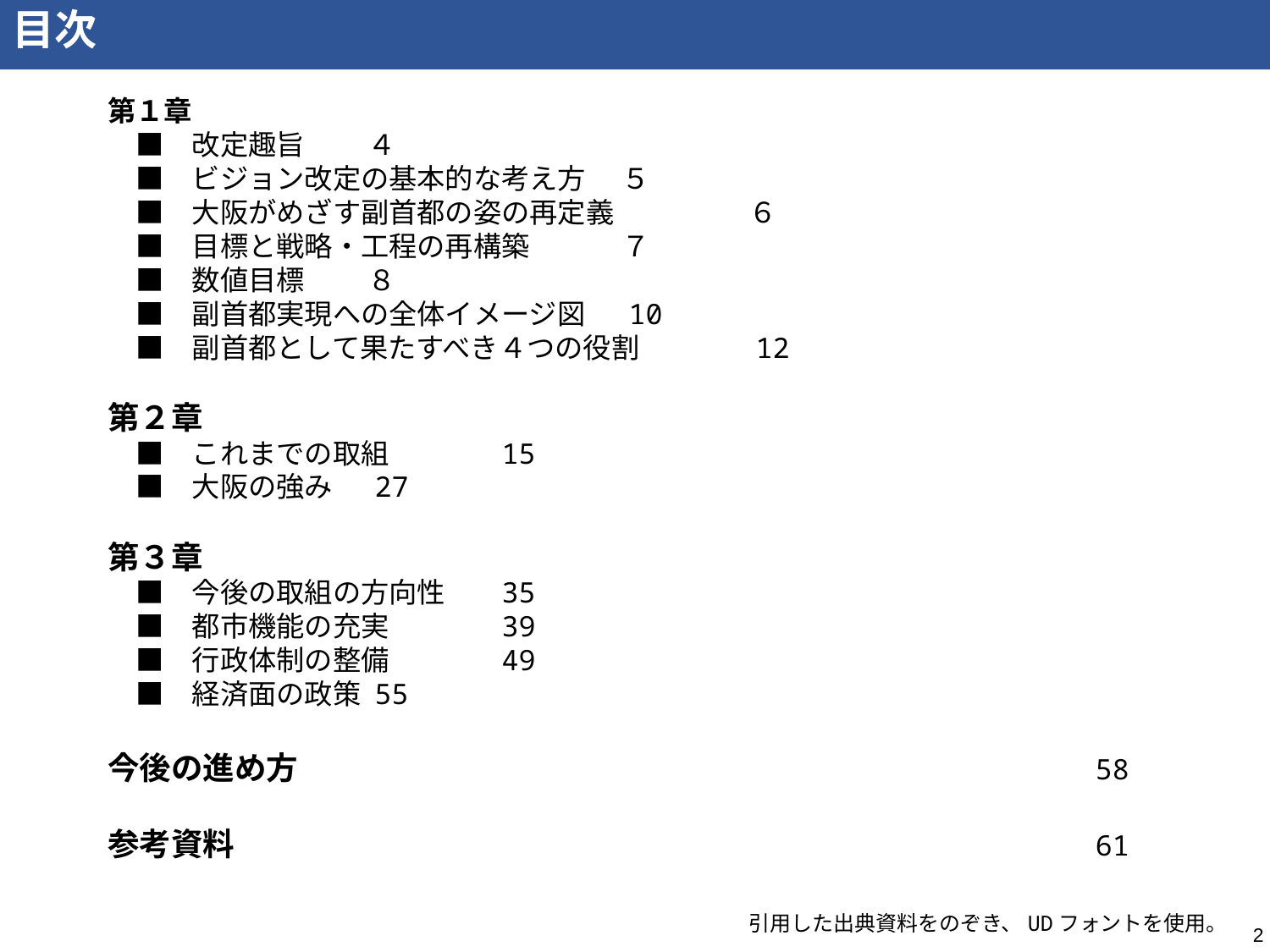

目次
第１章
　■　改定趣旨	 ４
　■　ビジョン改定の基本的な考え方 	 ５
　■　大阪がめざす副首都の姿の再定義 	 ６
　■　目標と戦略・工程の再構築	 ７
　■　数値目標	 ８
　■　副首都実現への全体イメージ図	 10
　■　副首都として果たすべき４つの役割	 12

第２章
　■　これまでの取組	 15
　■　大阪の強み	 27

第３章
　■　今後の取組の方向性	 35
　■　都市機能の充実	 39
　■　行政体制の整備	 49
　■　経済面の政策	 55

今後の進め方	 58

参考資料	 61
引用した出典資料をのぞき、UDフォントを使用。
2